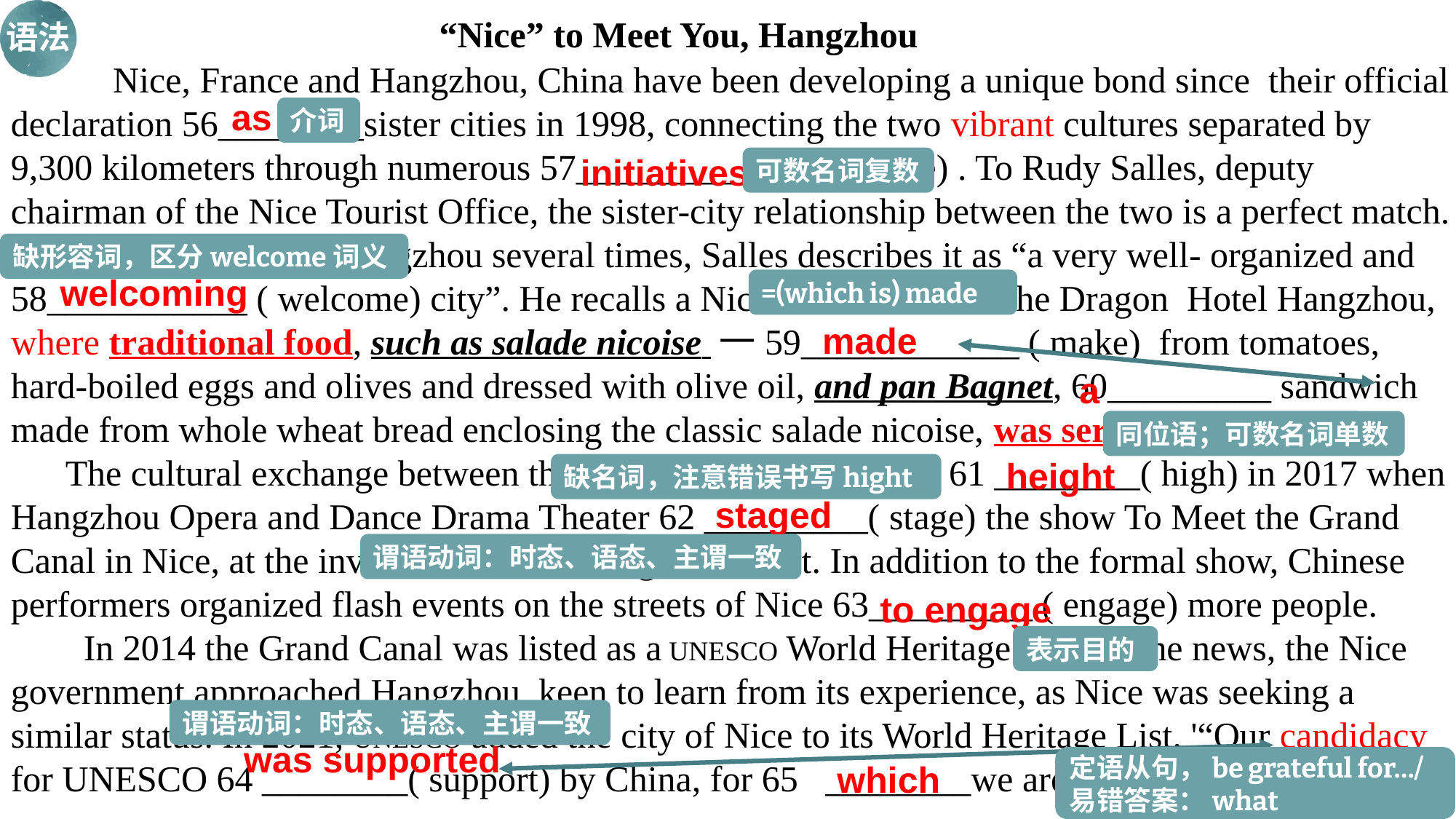

“Nice” to Meet You, Hangzhou
             Nice, France and Hangzhou, China have been developing a unique bond since  their official declaration 56________sister cities in 1998, connecting the two vibrant cultures separated by 9,300 kilometers through numerous 57___________ ( initiative) . To Rudy Salles, deputy chairman of the Nice Tourist Office, the sister-city relationship between the two is a perfect match.
           Having visited Hangzhou several times, Salles describes it as “a very well- organized and  58___________ ( welcome) city”. He recalls a Nice food festival at the Dragon  Hotel Hangzhou, where traditional food, such as salade nicoise 一59____________ ( make)  from tomatoes, hard-boiled eggs and olives and dressed with olive oil, and pan Bagnet, 60_________ sandwich made from whole wheat bread enclosing the classic salade nicoise, was served.
      The cultural exchange between the two cities reached a new 61 ________( high) in 2017 when Hangzhou Opera and Dance Drama Theater 62 _________( stage) the show To Meet the Grand Canal in Nice, at the invitation of the Nice government. In addition to the formal show, Chinese performers organized flash events on the streets of Nice 63_________ ( engage) more people.
        In 2014 the Grand Canal was listed as a UNESCO World Heritage Site. At the news, the Nice government approached Hangzhou, keen to learn from its experience, as Nice was seeking a similar status. In 2021, UNESCO added the city of Nice to its World Heritage List. '“Our candidacy for UNESCO 64 ________( support) by China, for 65   ________we are so grateful, ”says Salles. .

语法
 as
介词
initiatives
可数名词复数
缺形容词，区分welcome词义
welcoming
=(which is) made
made
  a
同位语；可数名词单数
height
缺名词，注意错误书写hight
staged
谓语动词：时态、语态、主谓一致
to engage
表示目的
谓语动词：时态、语态、主谓一致
was supported
定语从句，be grateful for…/ 易错答案：what
which